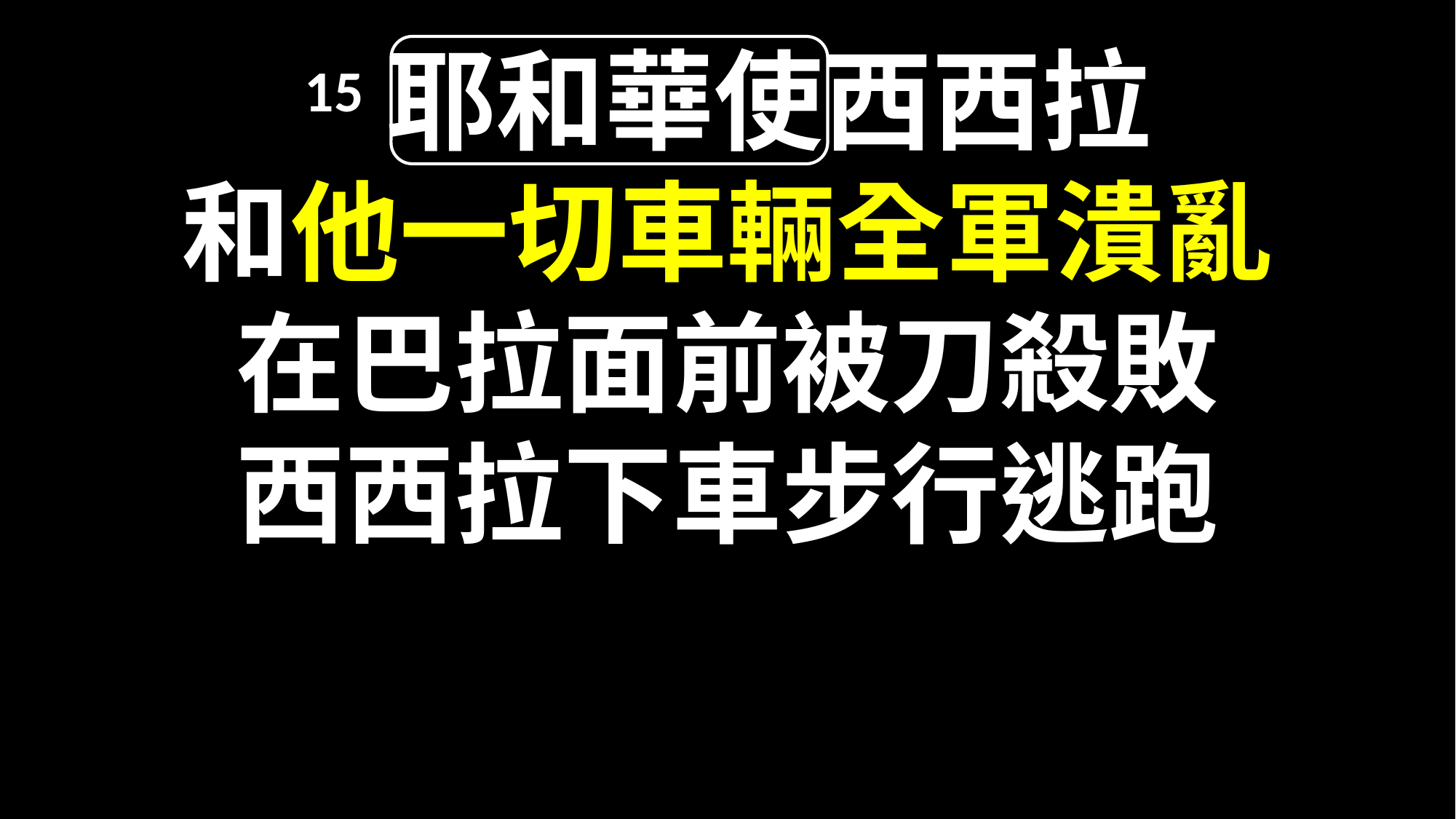

15 耶和華使西西拉
和他一切車輛全軍潰亂
在巴拉面前被刀殺敗
西西拉下車步行逃跑